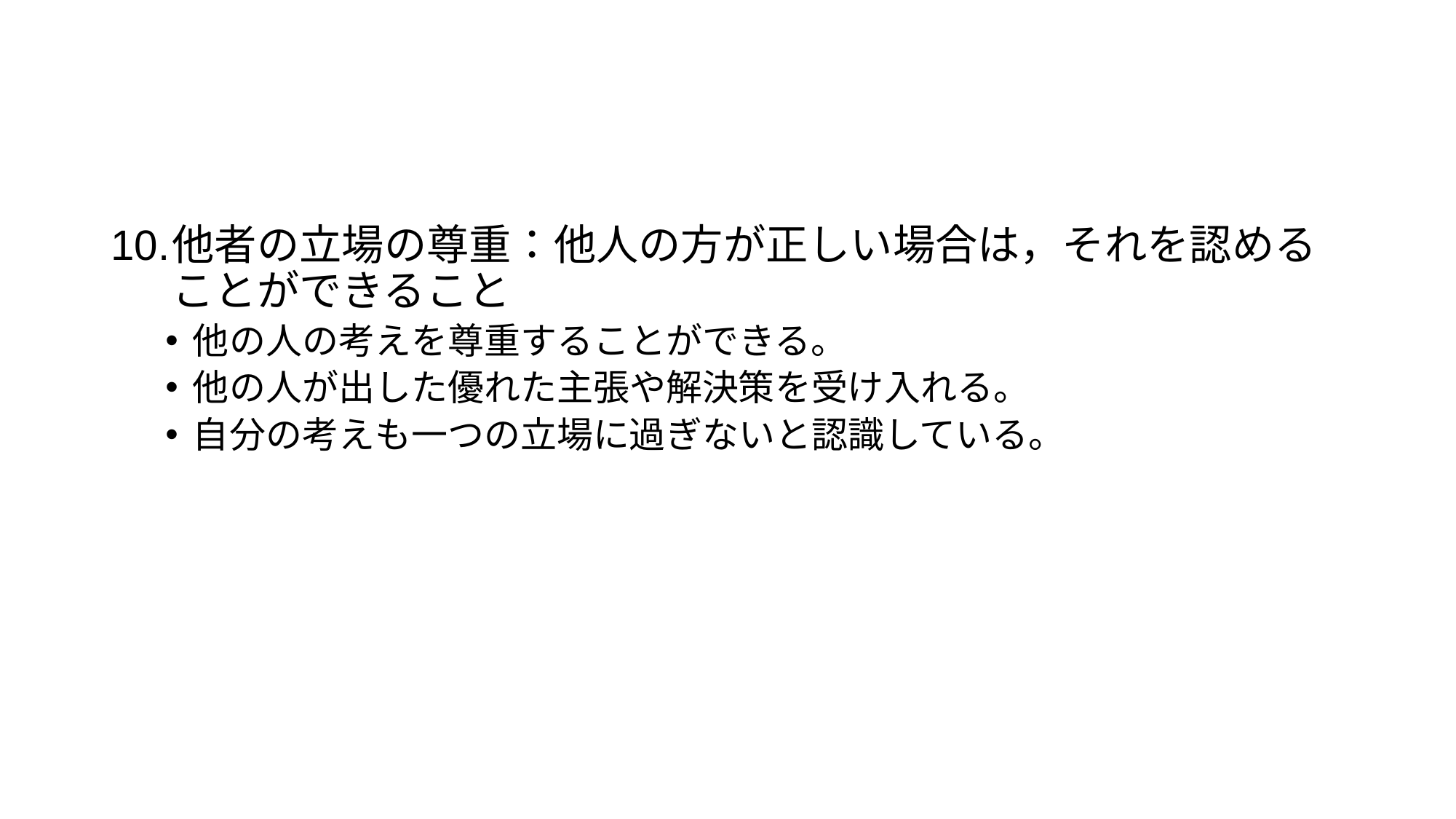

#
他者の立場の尊重：他人の方が正しい場合は，それを認めることができること
他の人の考えを尊重することができる。
他の人が出した優れた主張や解決策を受け入れる。
自分の考えも一つの立場に過ぎないと認識している。